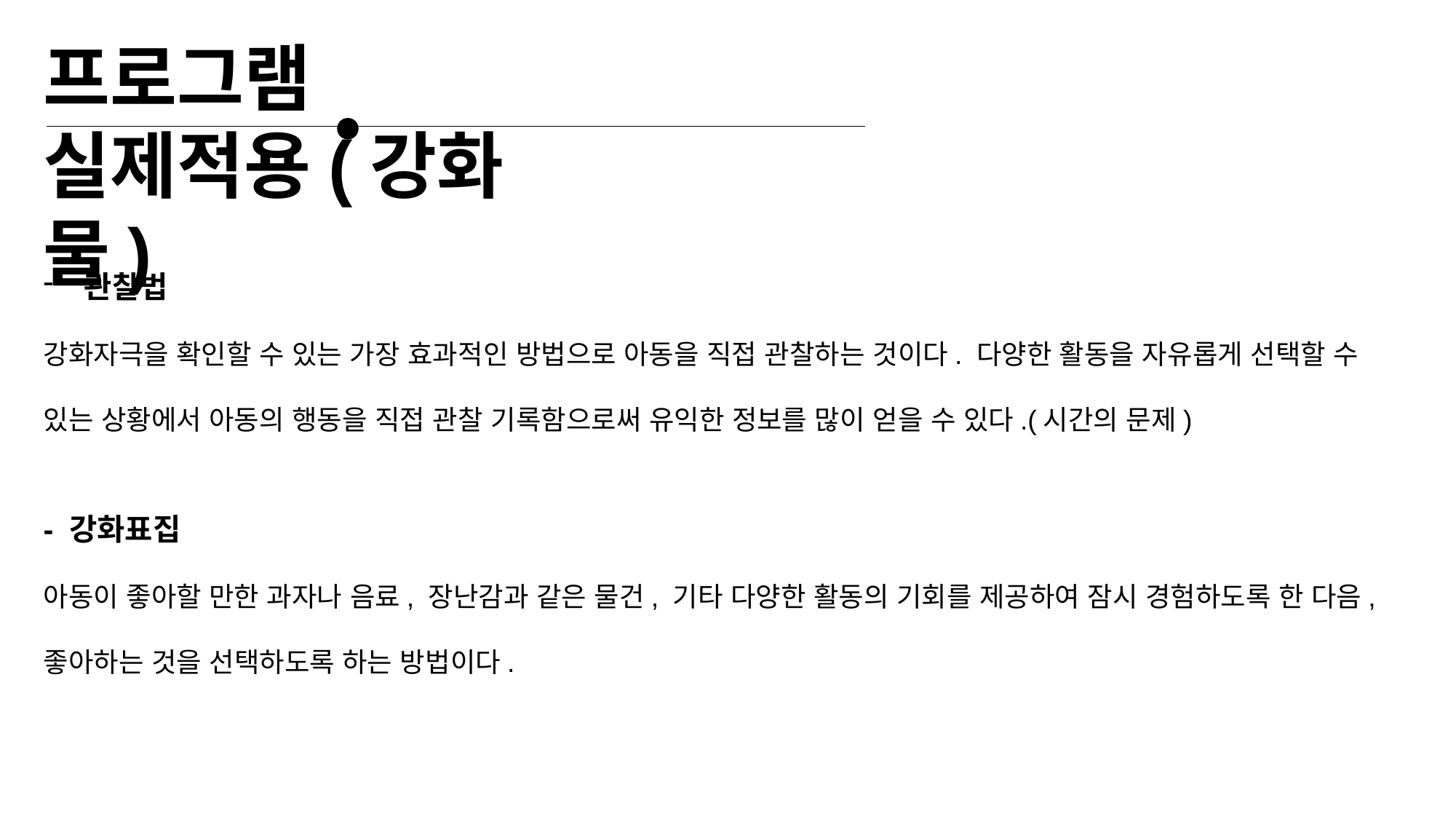

프로그램 실제적용(강화물)

관찰법
강화자극을 확인할 수 있는 가장 효과적인 방법으로 아동을 직접 관찰하는 것이다. 다양한 활동을 자유롭게 선택할 수 있는 상황에서 아동의 행동을 직접 관찰 기록함으로써 유익한 정보를 많이 얻을 수 있다.(시간의 문제)
- 강화표집
아동이 좋아할 만한 과자나 음료, 장난감과 같은 물건, 기타 다양한 활동의 기회를 제공하여 잠시 경험하도록 한 다음, 좋아하는 것을 선택하도록 하는 방법이다.